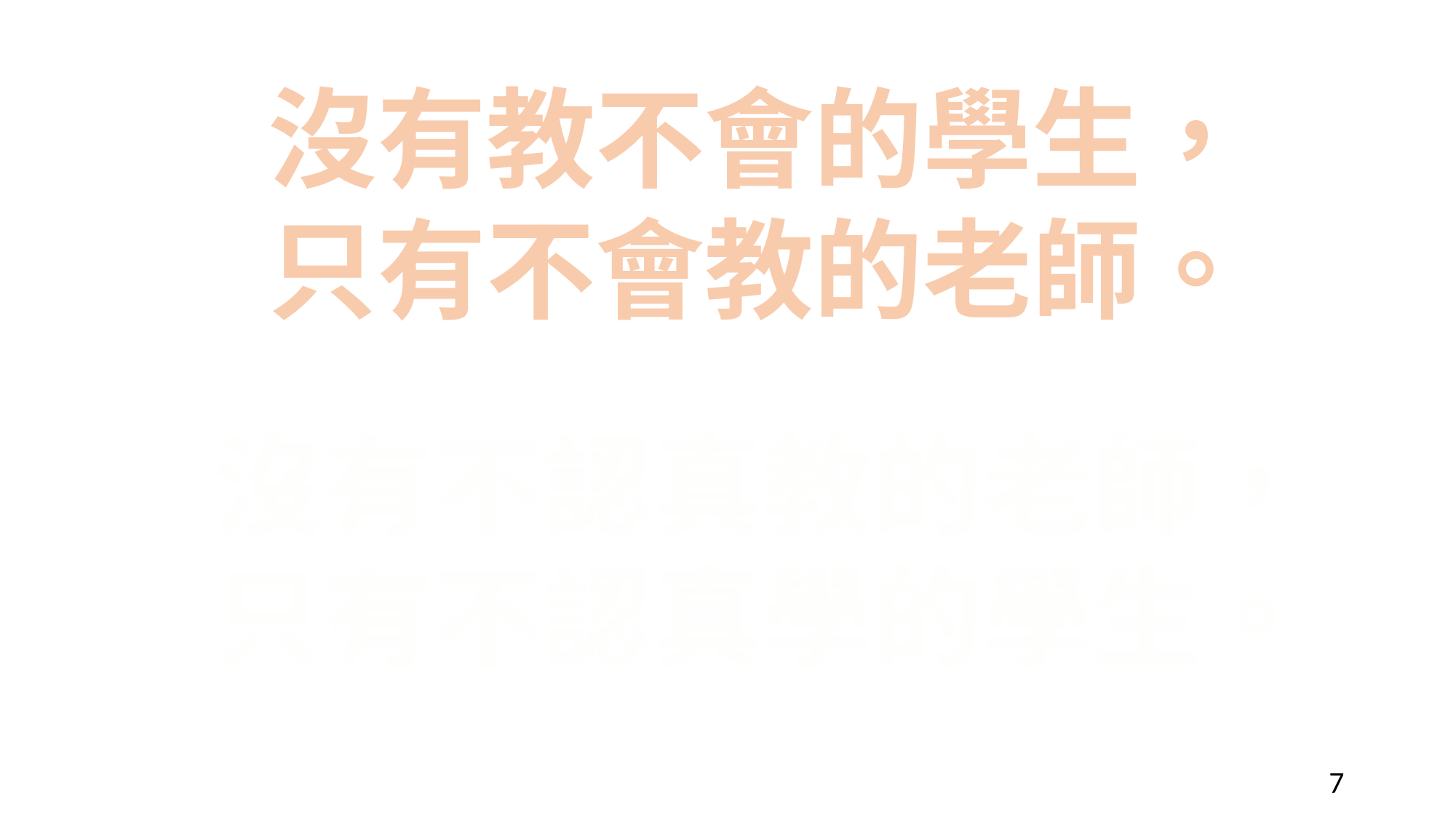

沒有教不會的學生，
只有不會教的老師。
沒有不認真教的老師，
只有不認真學的學生。
7